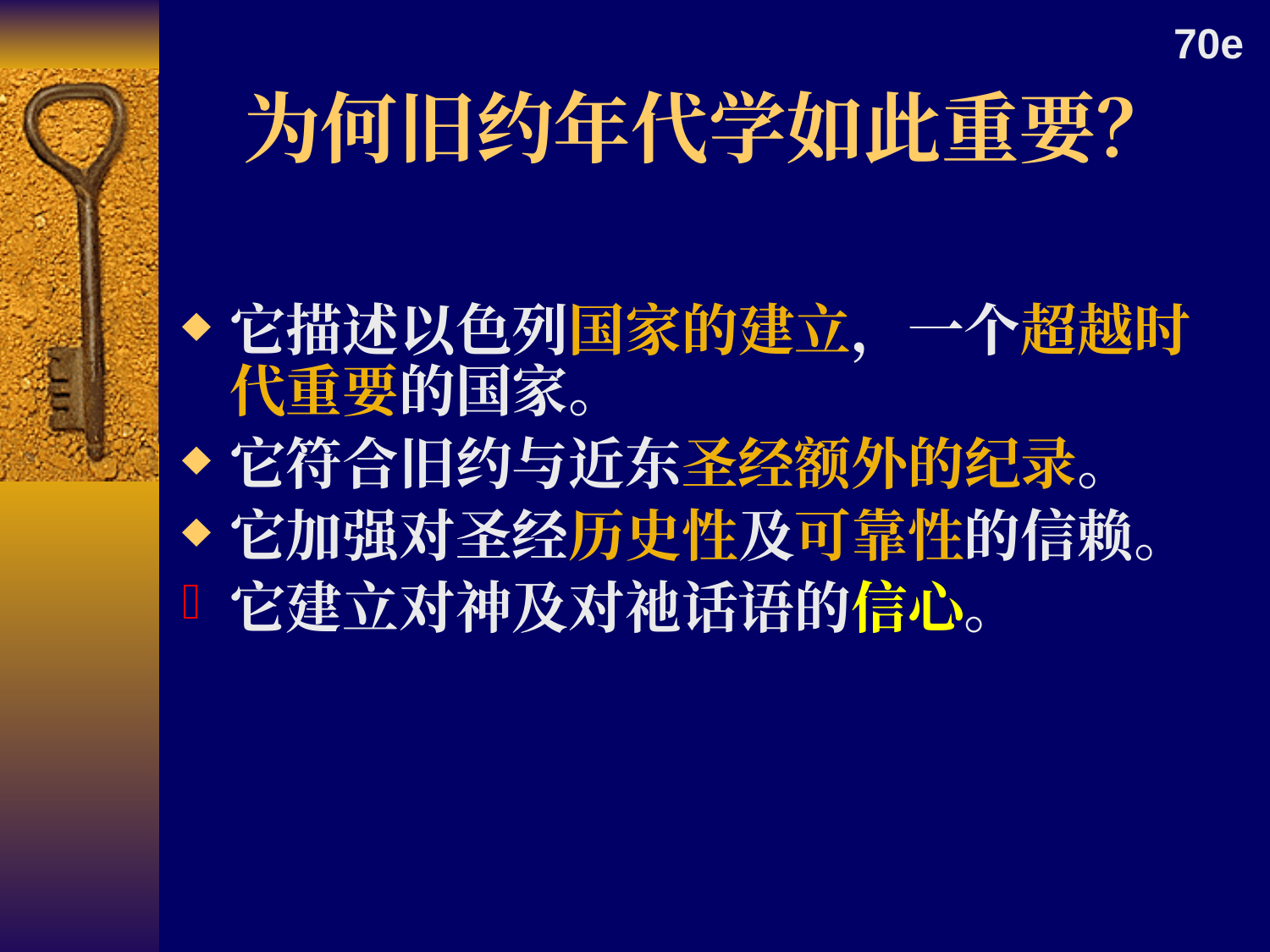

70e
# 为何旧约年代学如此重要？
它描述以色列国家的建立，一个超越时代重要的国家。
它符合旧约与近东圣经额外的纪录。
它加强对圣经历史性及可靠性的信赖。
它建立对神及对祂话语的信心。